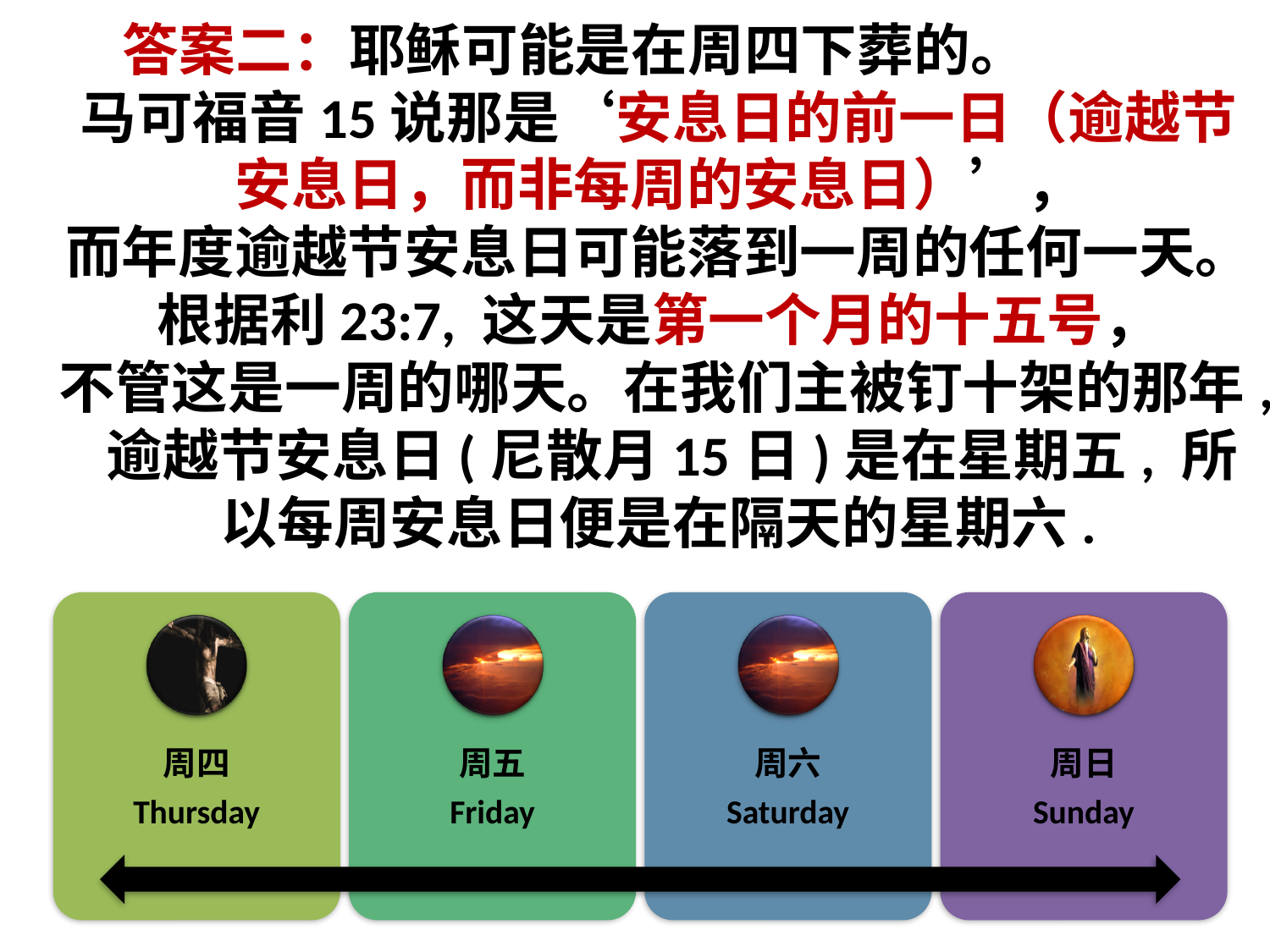

答案二：耶稣可能是在周四下葬的。
马可福音15说那是‘安息日的前一日（逾越节安息日，而非每周的安息日）’，
而年度逾越节安息日可能落到一周的任何一天。
根据利23:7, 这天是第一个月的十五号，
不管这是一周的哪天。在我们主被钉十架的那年, 逾越节安息日(尼散月15日)是在星期五, 所以每周安息日便是在隔天的星期六.

周四
Thursday
周五
Friday
周六
Saturday
周日
Sunday